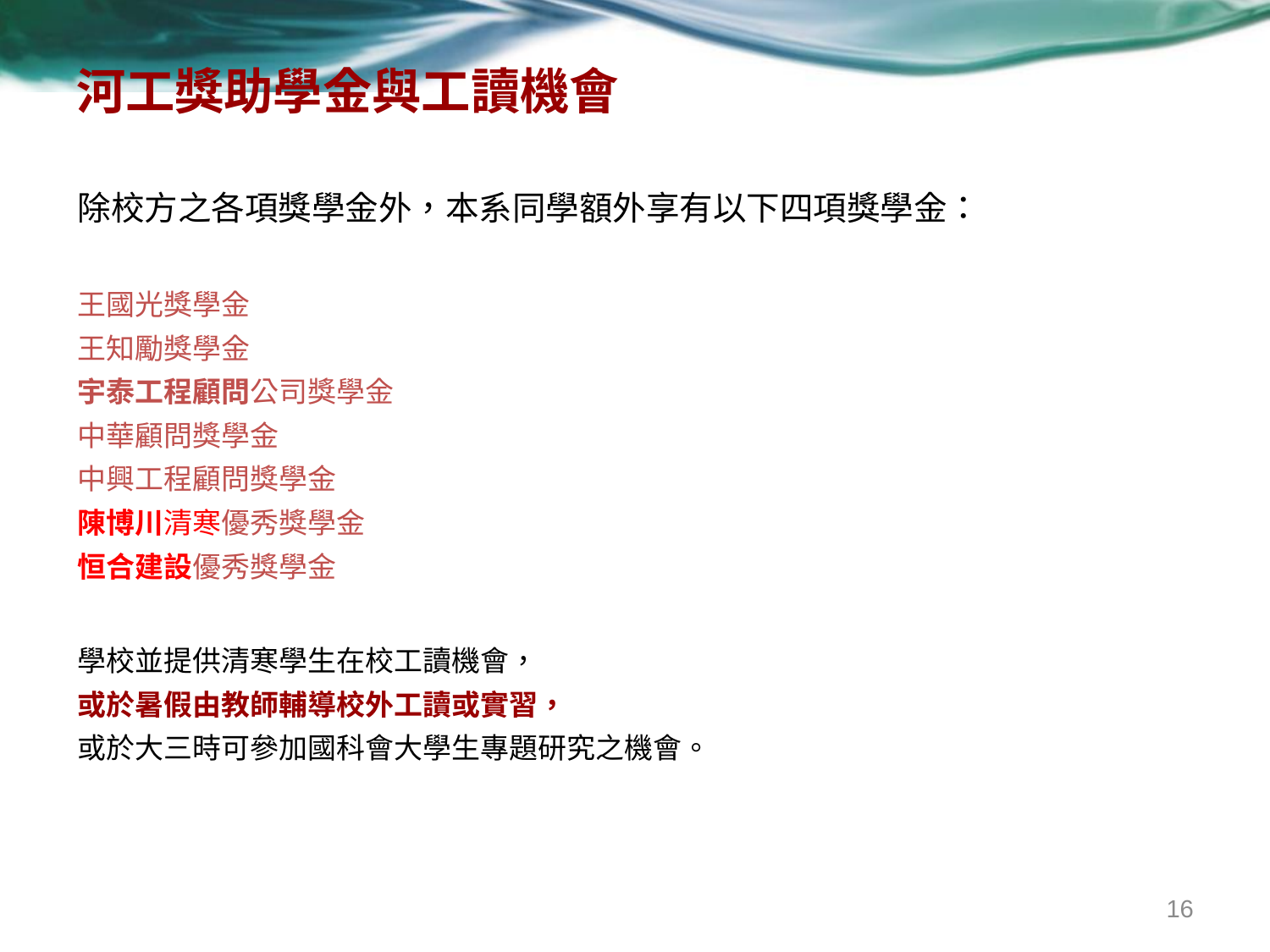

# 河工獎助學金與工讀機會
除校方之各項獎學金外，本系同學額外享有以下四項獎學金：

王國光獎學金
王知勵獎學金
宇泰工程顧問公司獎學金
中華顧問獎學金
中興工程顧問獎學金
陳博川清寒優秀獎學金
恒合建設優秀獎學金

學校並提供清寒學生在校工讀機會，
或於暑假由教師輔導校外工讀或實習，
或於大三時可參加國科會大學生專題研究之機會。

16